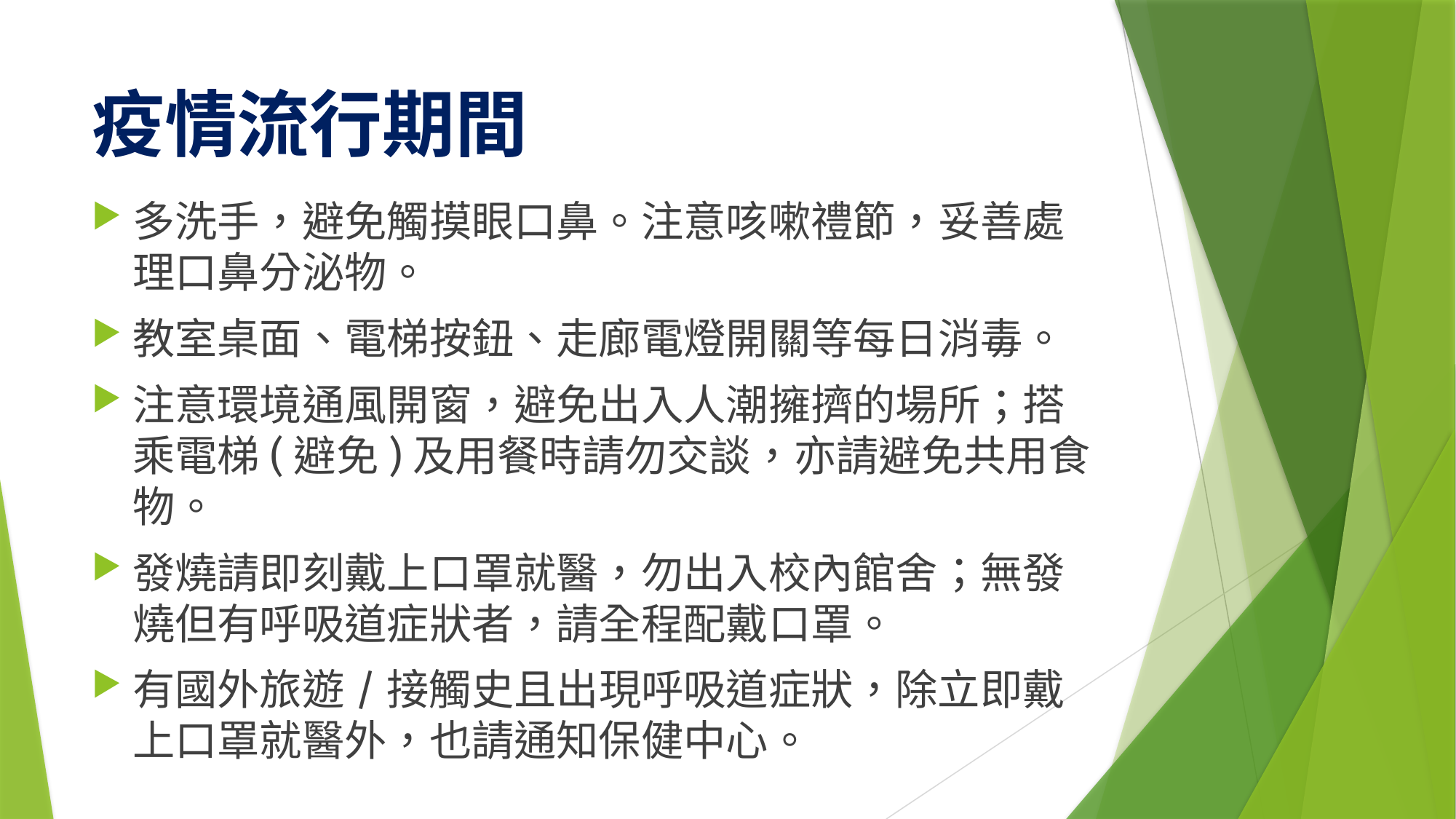

# 疫情流行期間
多洗手，避免觸摸眼口鼻。注意咳嗽禮節，妥善處理口鼻分泌物。
教室桌面、電梯按鈕、走廊電燈開關等每日消毒。
注意環境通風開窗，避免出入人潮擁擠的場所；搭乘電梯(避免)及用餐時請勿交談，亦請避免共用食物。
發燒請即刻戴上口罩就醫，勿出入校內館舍；無發燒但有呼吸道症狀者，請全程配戴口罩。
有國外旅遊/接觸史且出現呼吸道症狀，除立即戴上口罩就醫外，也請通知保健中心。